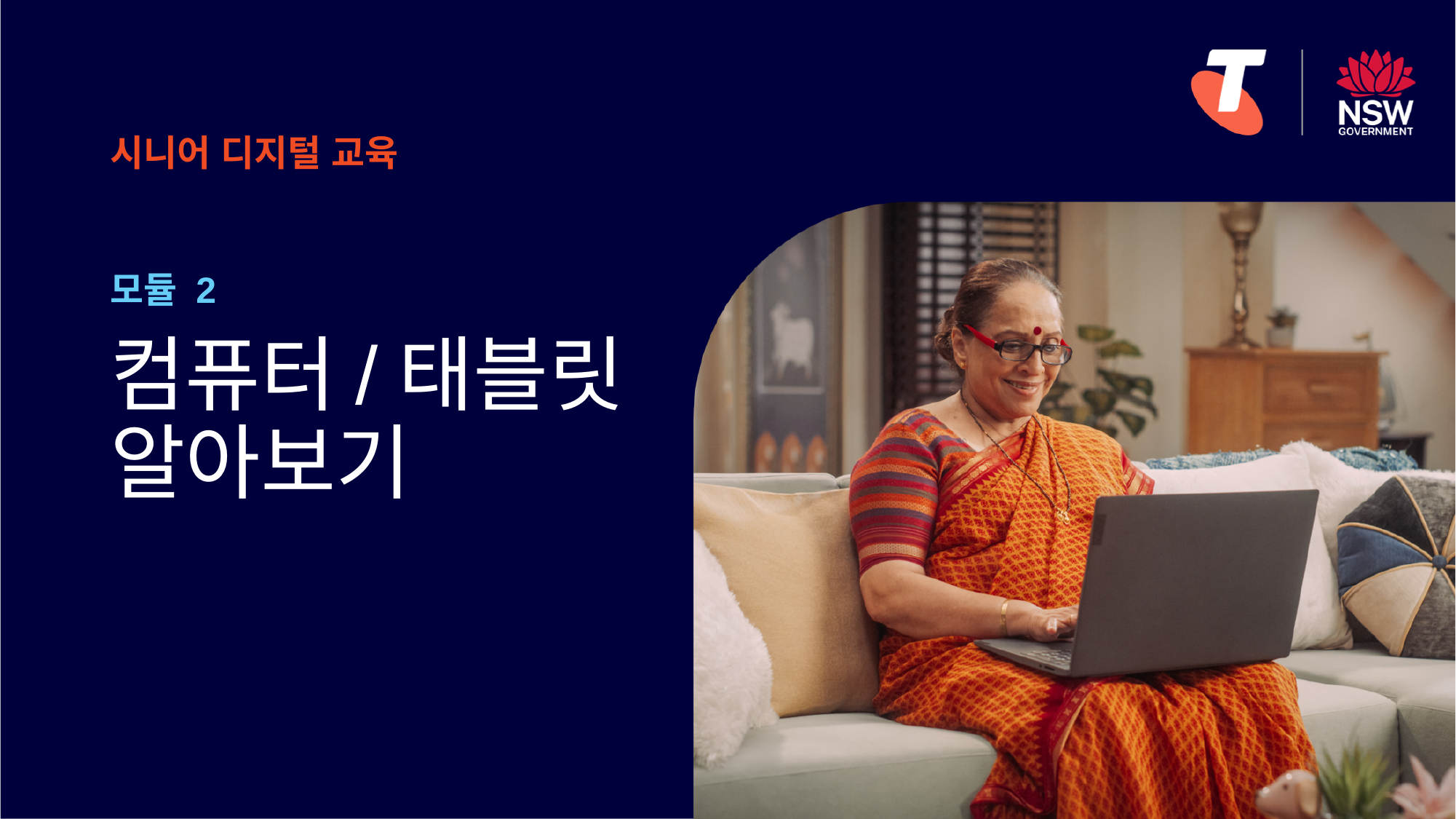

시니어 디지털 교육
모듈 2
# 컴퓨터/태블릿 알아보기